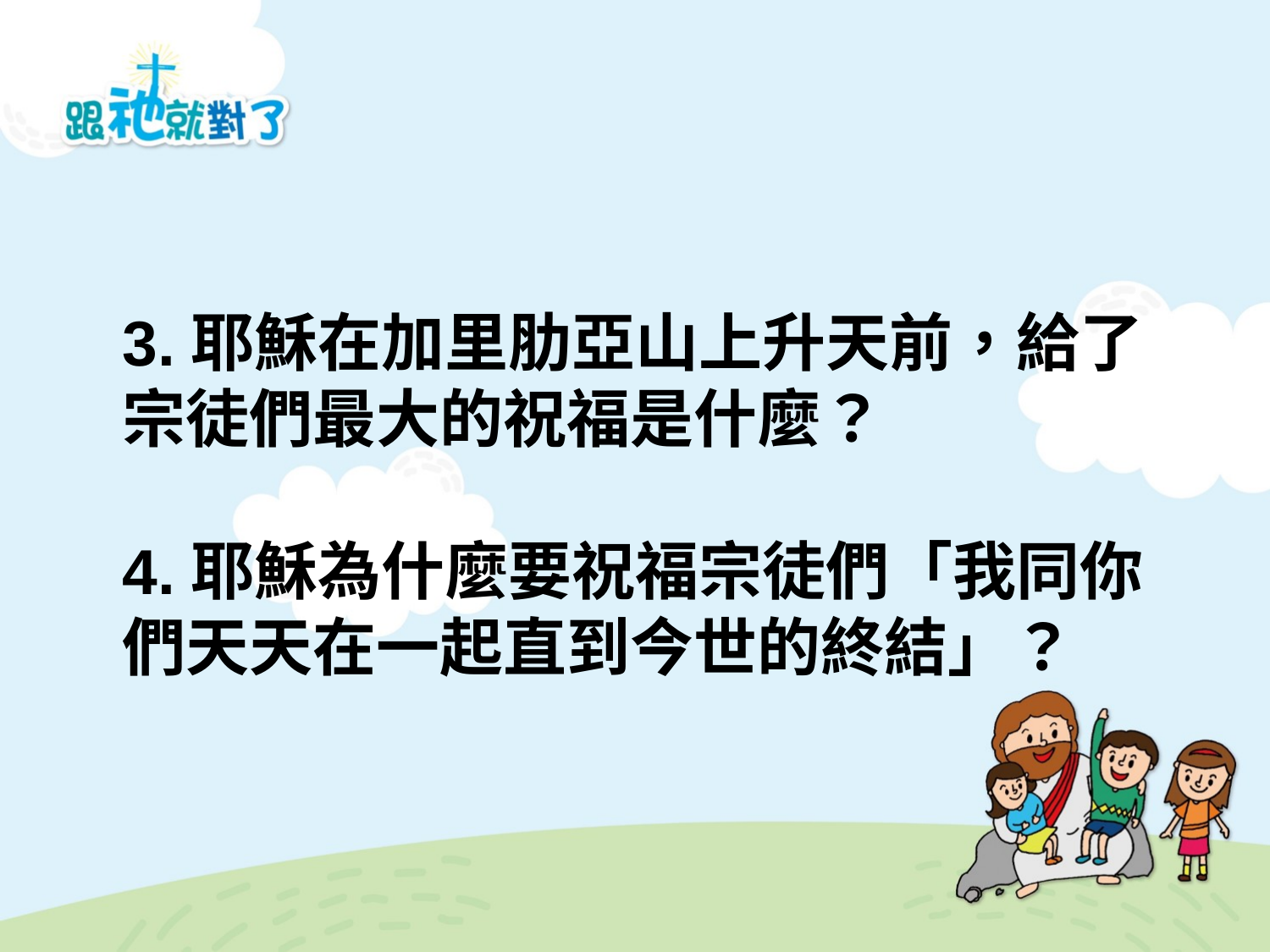

3.耶穌在加里肋亞山上升天前，給了宗徒們最大的祝福是什麼？

4.耶穌為什麼要祝福宗徒們「我同你們天天在一起直到今世的終結」？